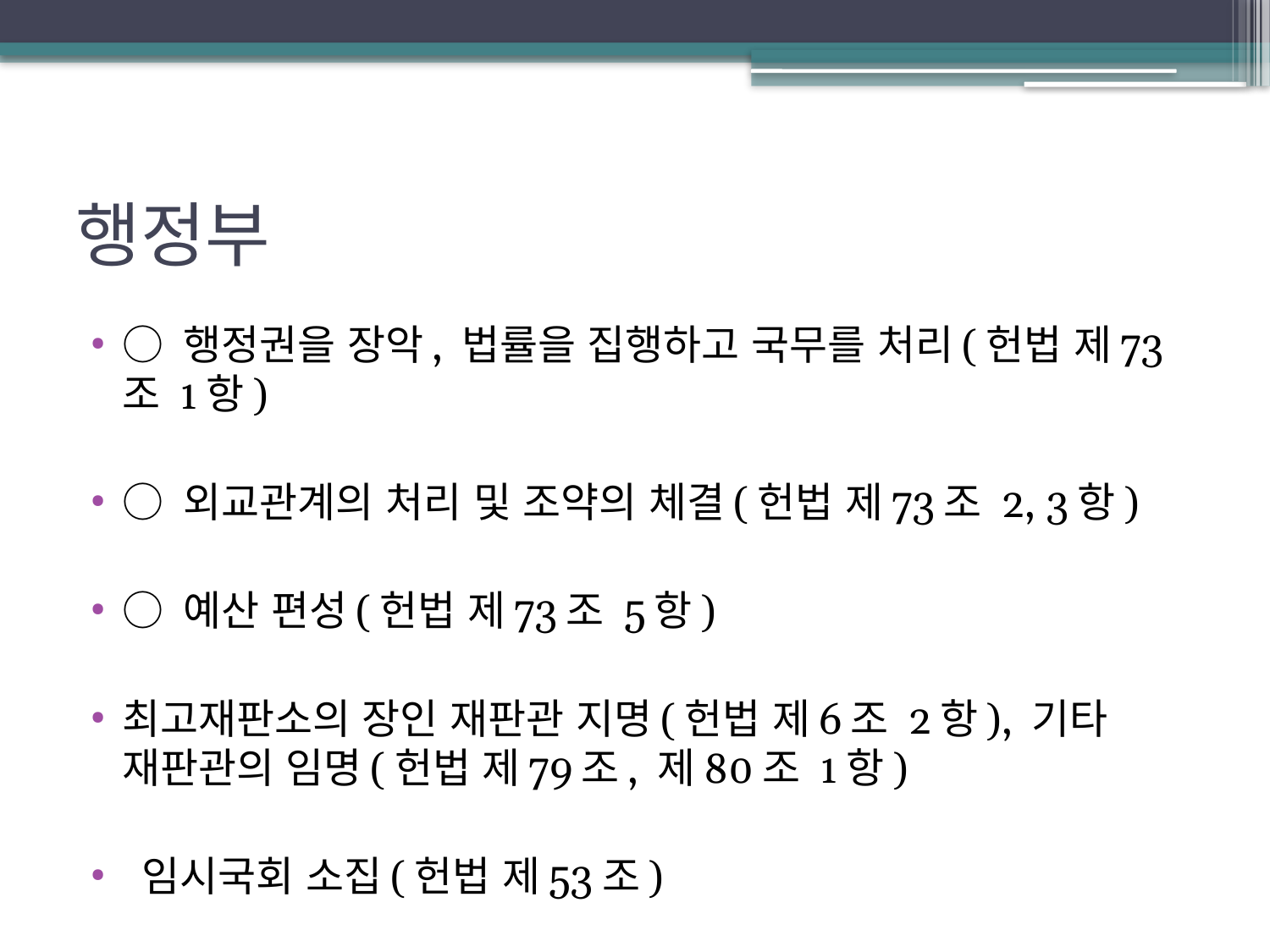

# 행정부
○ 행정권을 장악, 법률을 집행하고 국무를 처리(헌법 제73조 1항)

○ 외교관계의 처리 및 조약의 체결(헌법 제73조 2, 3항)

○ 예산 편성(헌법 제73조 5항)

최고재판소의 장인 재판관 지명(헌법 제6조 2항), 기타 재판관의 임명(헌법 제79조, 제80조 1항)

 임시국회 소집(헌법 제53조)